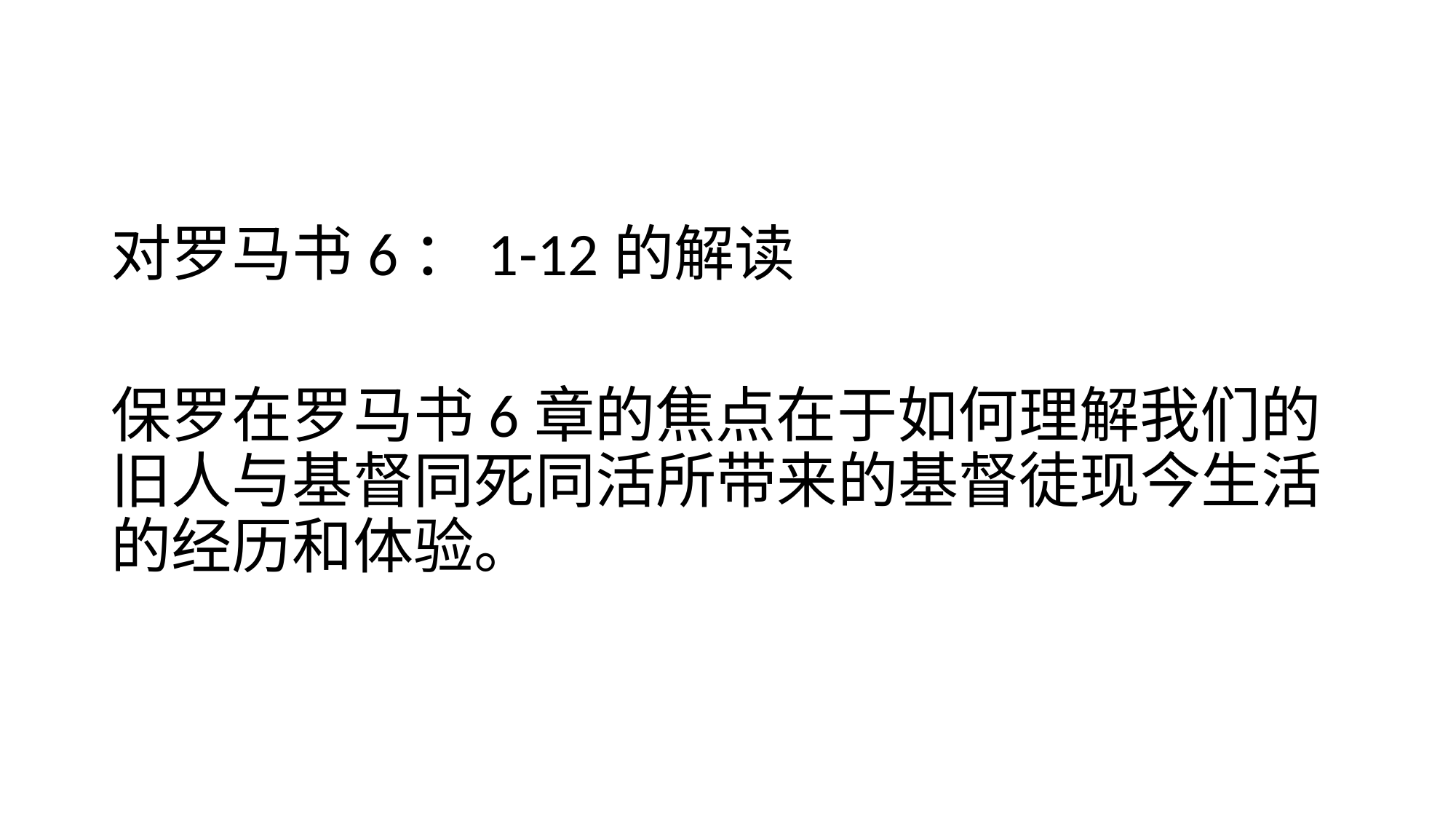

#
对罗马书6：1-12的解读

保罗在罗马书6章的焦点在于如何理解我们的旧人与基督同死同活所带来的基督徒现今生活的经历和体验。